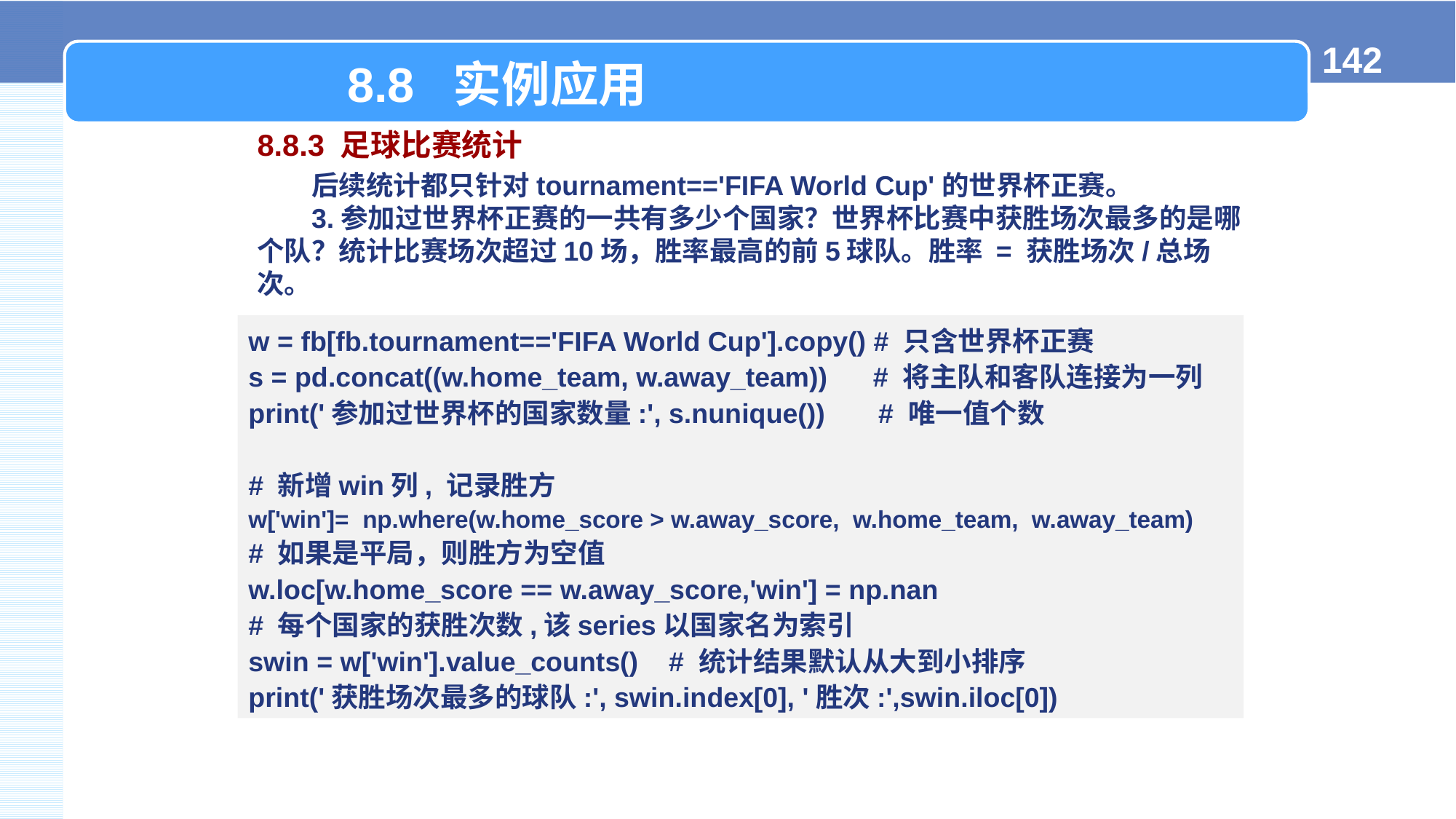

8.8  实例应用
8.8.3 足球比赛统计

后续统计都只针对tournament=='FIFA World Cup'的世界杯正赛。
3.参加过世界杯正赛的一共有多少个国家？世界杯比赛中获胜场次最多的是哪个队？统计比赛场次超过10场，胜率最高的前5球队。胜率 = 获胜场次/总场次。
w = fb[fb.tournament=='FIFA World Cup'].copy() # 只含世界杯正赛
s = pd.concat((w.home_team, w.away_team))      # 将主队和客队连接为一列
print('参加过世界杯的国家数量:', s.nunique())       # 唯一值个数

# 新增win列, 记录胜方
w['win']=  np.where(w.home_score > w.away_score,  w.home_team,  w.away_team)
# 如果是平局，则胜方为空值
w.loc[w.home_score == w.away_score,'win'] = np.nan
# 每个国家的获胜次数,该series以国家名为索引
swin = w['win'].value_counts()    # 统计结果默认从大到小排序
print('获胜场次最多的球队:', swin.index[0], '胜次:',swin.iloc[0])